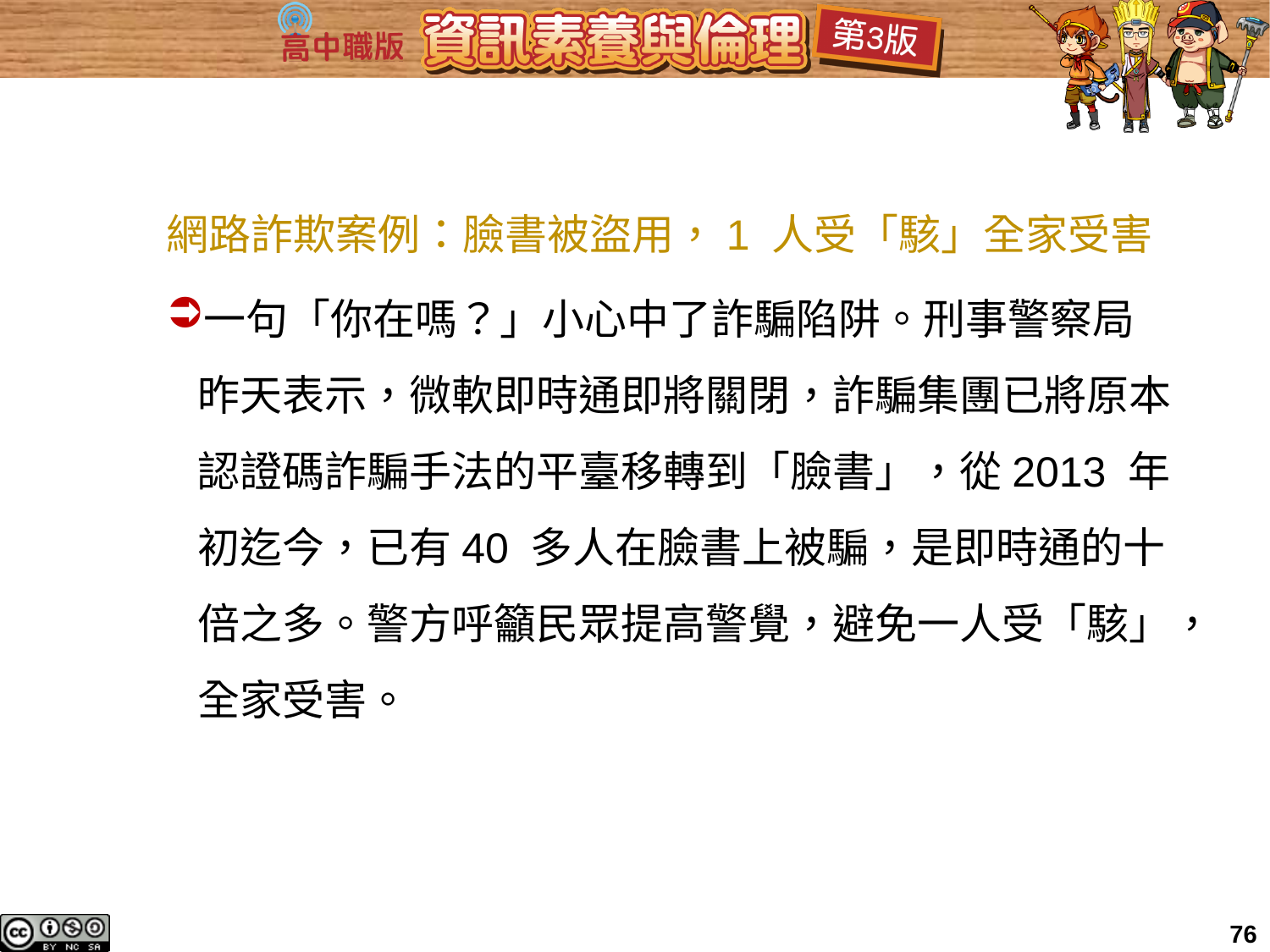

網路詐欺案例：臉書被盜用，1 人受「駭」全家受害
一句「你在嗎？」小心中了詐騙陷阱。刑事警察局昨天表示，微軟即時通即將關閉，詐騙集團已將原本認證碼詐騙手法的平臺移轉到「臉書」，從2013 年初迄今，已有40 多人在臉書上被騙，是即時通的十倍之多。警方呼籲民眾提高警覺，避免一人受「駭」，全家受害。
76